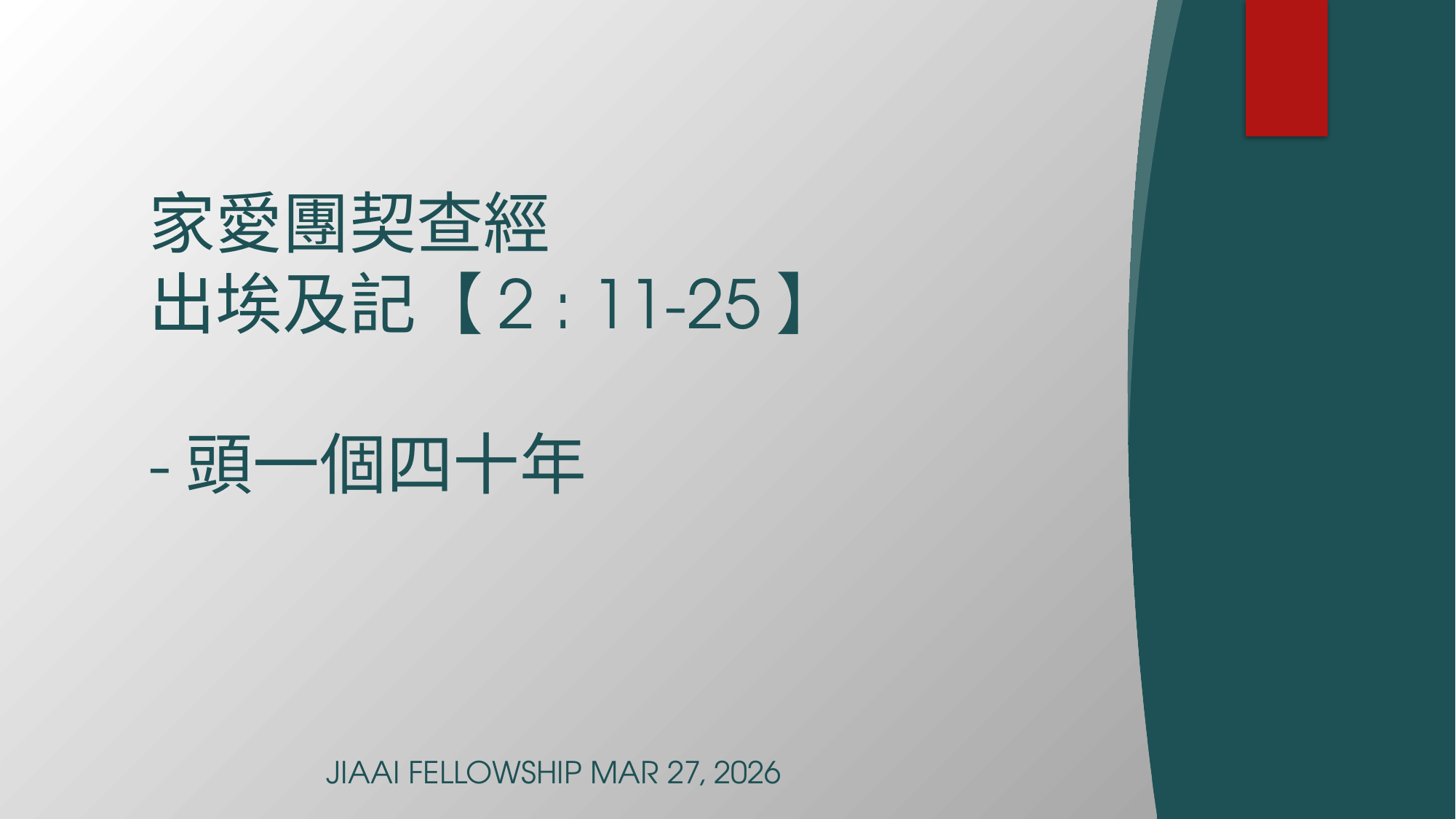

# 家愛團契查經 出埃及記【2 : 11-25】
-頭一個四十年
JIAAI FELLOWSHIP MAR 27, 2026